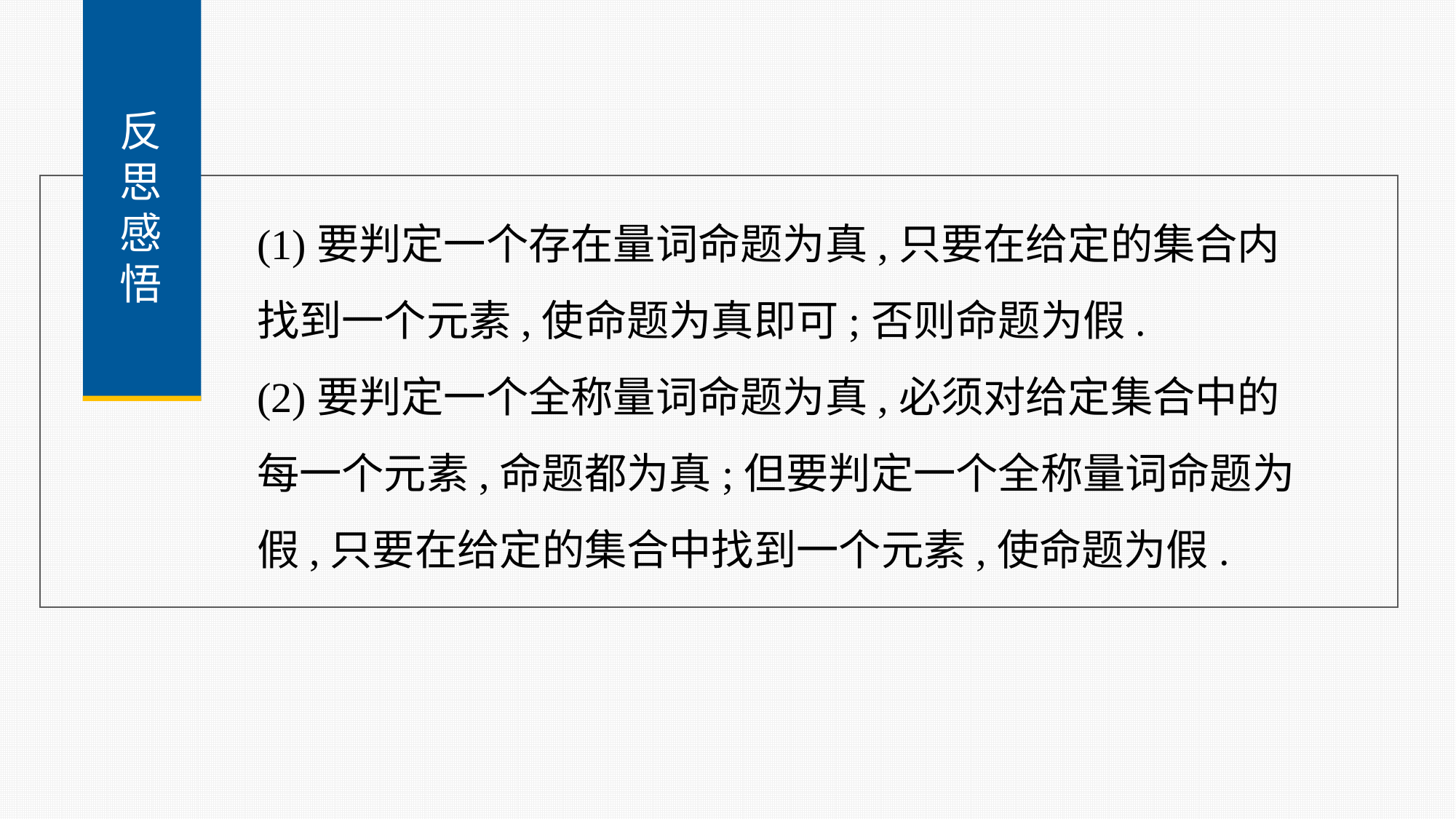

反
思
感
悟

(1)要判定一个存在量词命题为真,只要在给定的集合内找到一个元素,使命题为真即可;否则命题为假.
(2)要判定一个全称量词命题为真,必须对给定集合中的每一个元素,命题都为真;但要判定一个全称量词命题为假,只要在给定的集合中找到一个元素,使命题为假.